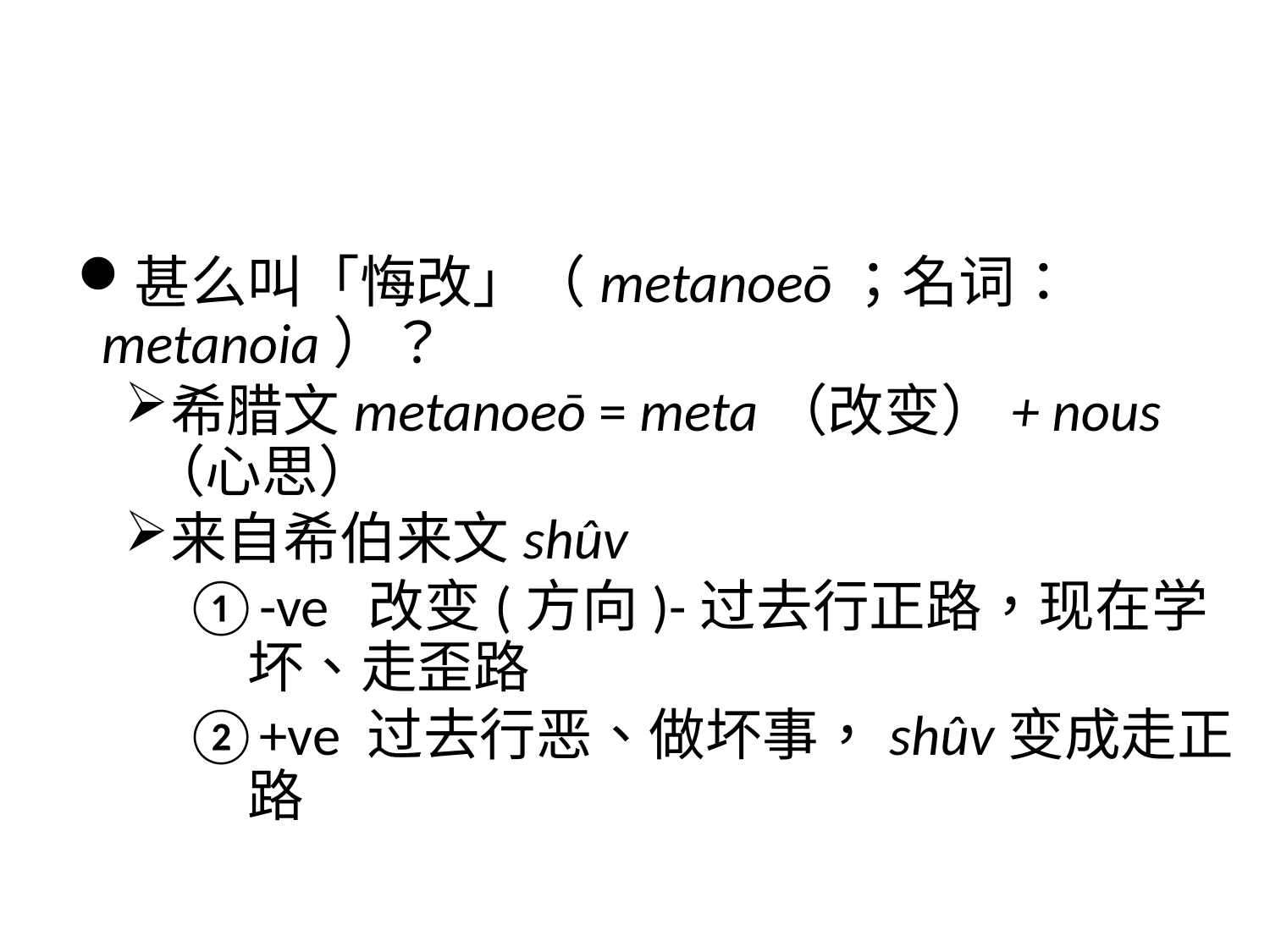

#
甚么叫「悔改」（metanoeō；名词：metanoia）？
希腊文metanoeō = meta（改变）+ nous（心思）
来自希伯来文shûv
-ve  改变(方向)-过去行正路，现在学坏、走歪路
+ve 过去行恶、做坏事，shûv变成走正路